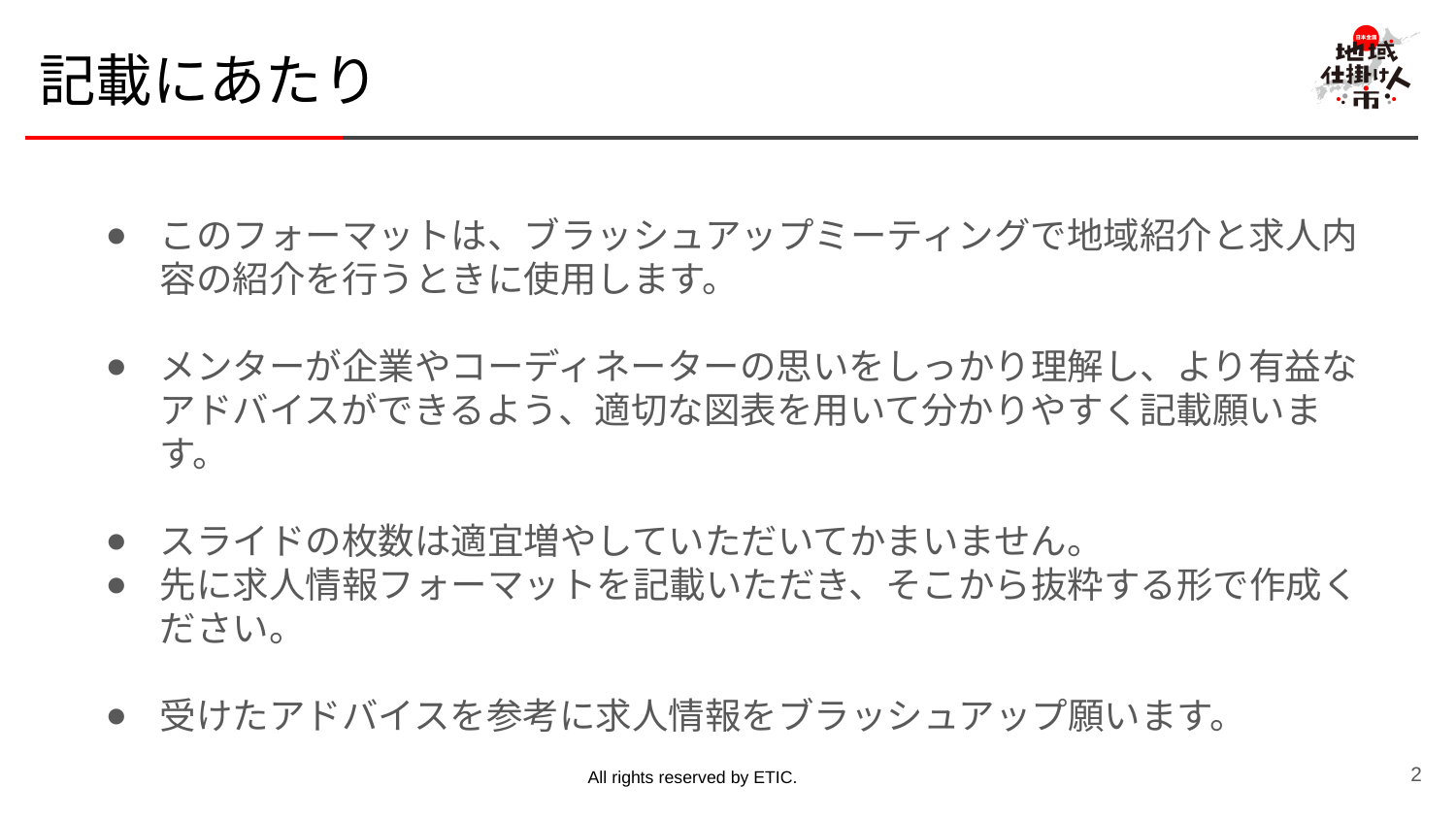

# 記載にあたり

このフォーマットは、ブラッシュアップミーティングで地域紹介と求人内容の紹介を行うときに使用します。

メンターが企業やコーディネーターの思いをしっかり理解し、より有益なアドバイスができるよう、適切な図表を用いて分かりやすく記載願います。

スライドの枚数は適宜増やしていただいてかまいません。
先に求人情報フォーマットを記載いただき、そこから抜粋する形で作成ください。

受けたアドバイスを参考に求人情報をブラッシュアップ願います。
2